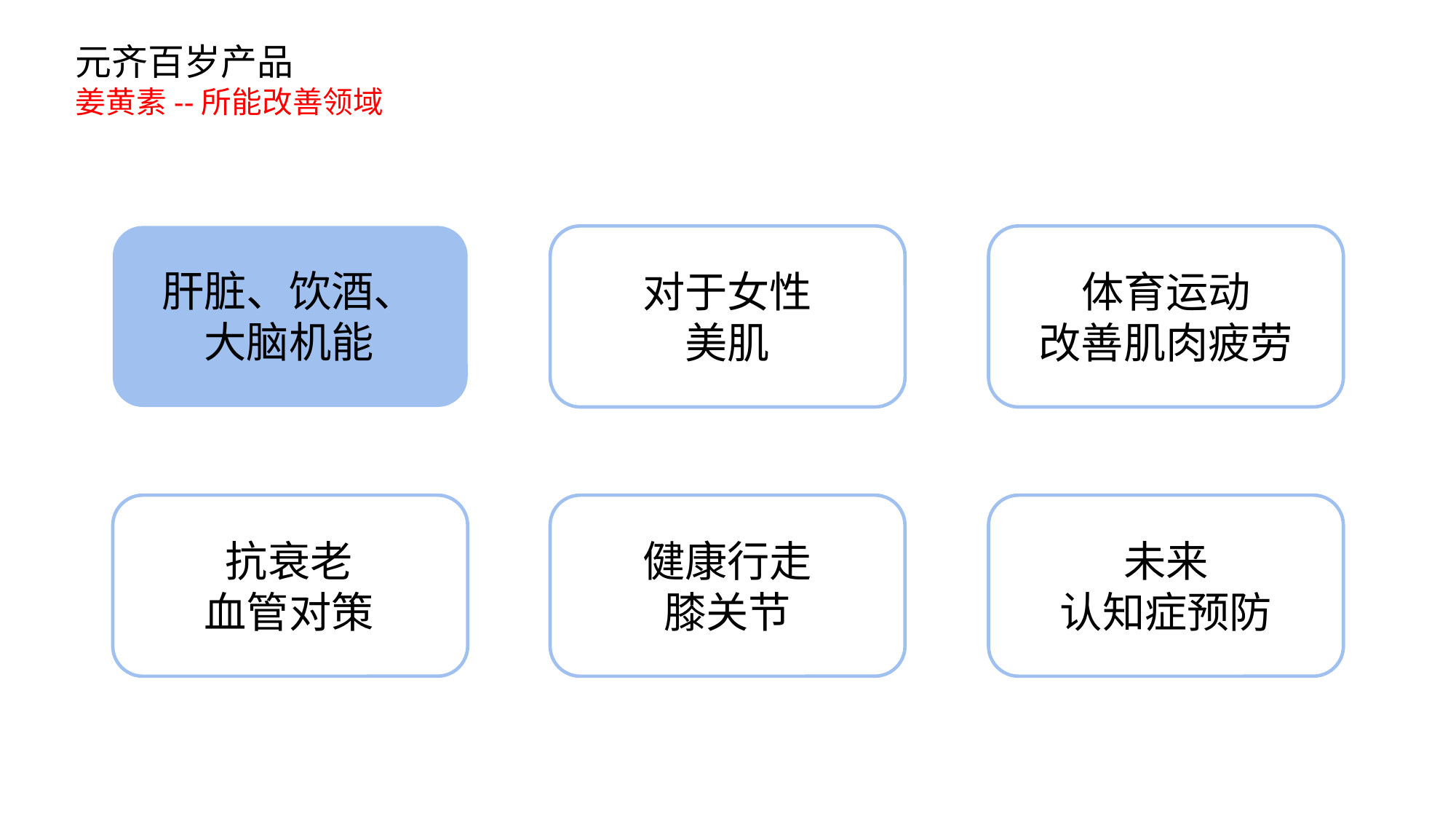

元齐百岁产品
姜黄素--所能改善领域

肝脏、饮酒、大脑机能
对于女性
美肌
体育运动
改善肌肉疲劳

抗衰老
血管对策
健康行走
膝关节
未来
认知症预防